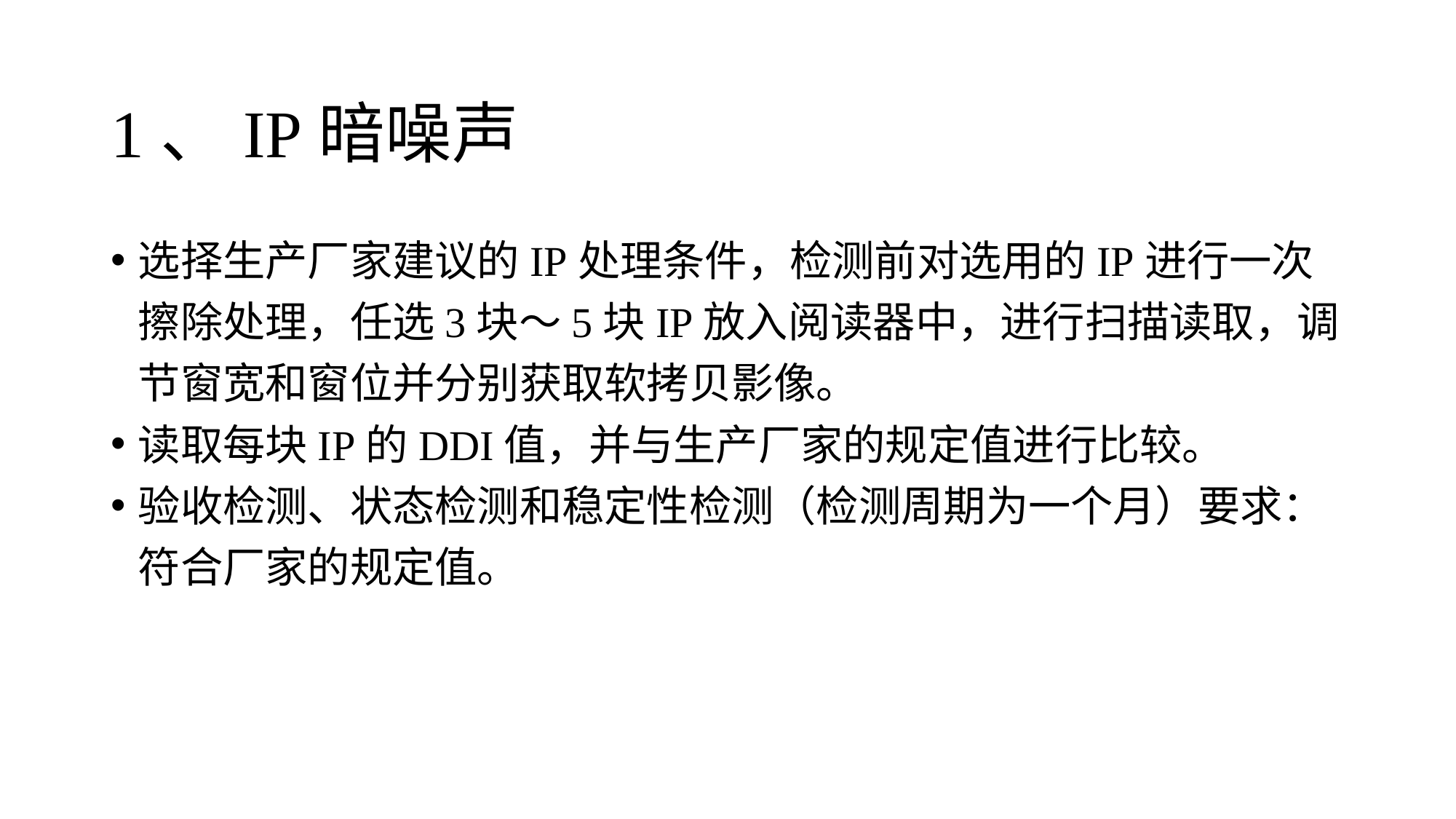

# 1、IP暗噪声
选择生产厂家建议的IP处理条件，检测前对选用的IP进行一次擦除处理，任选3块～5块IP放入阅读器中，进行扫描读取，调节窗宽和窗位并分别获取软拷贝影像。
读取每块IP的DDI值，并与生产厂家的规定值进行比较。
验收检测、状态检测和稳定性检测（检测周期为一个月）要求：符合厂家的规定值。